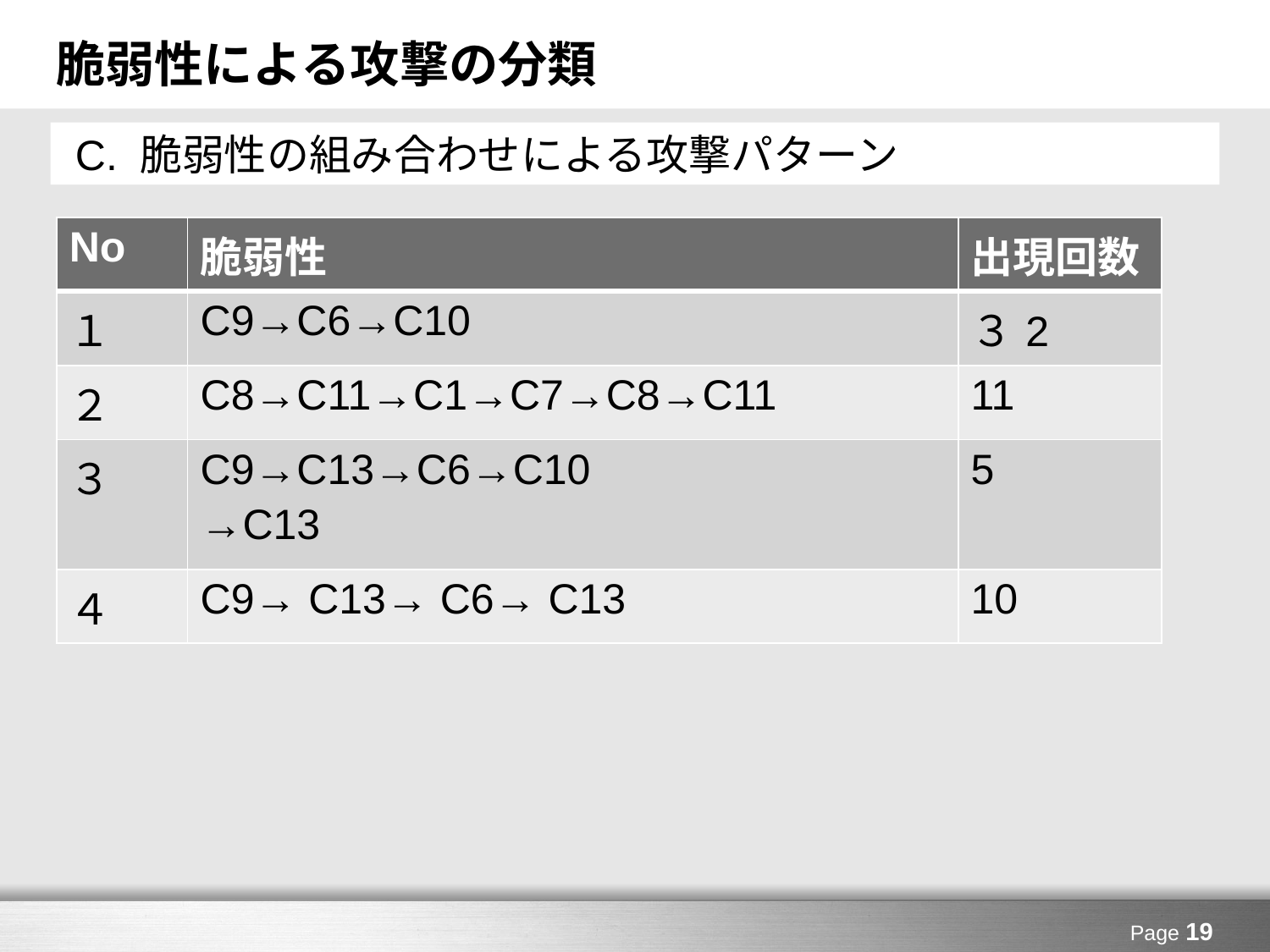

# 脆弱性による攻撃の分類
C. 脆弱性の組み合わせによる攻撃パターン
| No | 脆弱性 | 出現回数 |
| --- | --- | --- |
| １ | C9→C6→C10 | ３2 |
| ２ | C8→C11→C1→C7→C8→C11 | 11 |
| ３ | C9→C13→C6→C10 →C13 | 5 |
| ４ | C9→ C13→ C6→ C13 | 10 |
Page 19